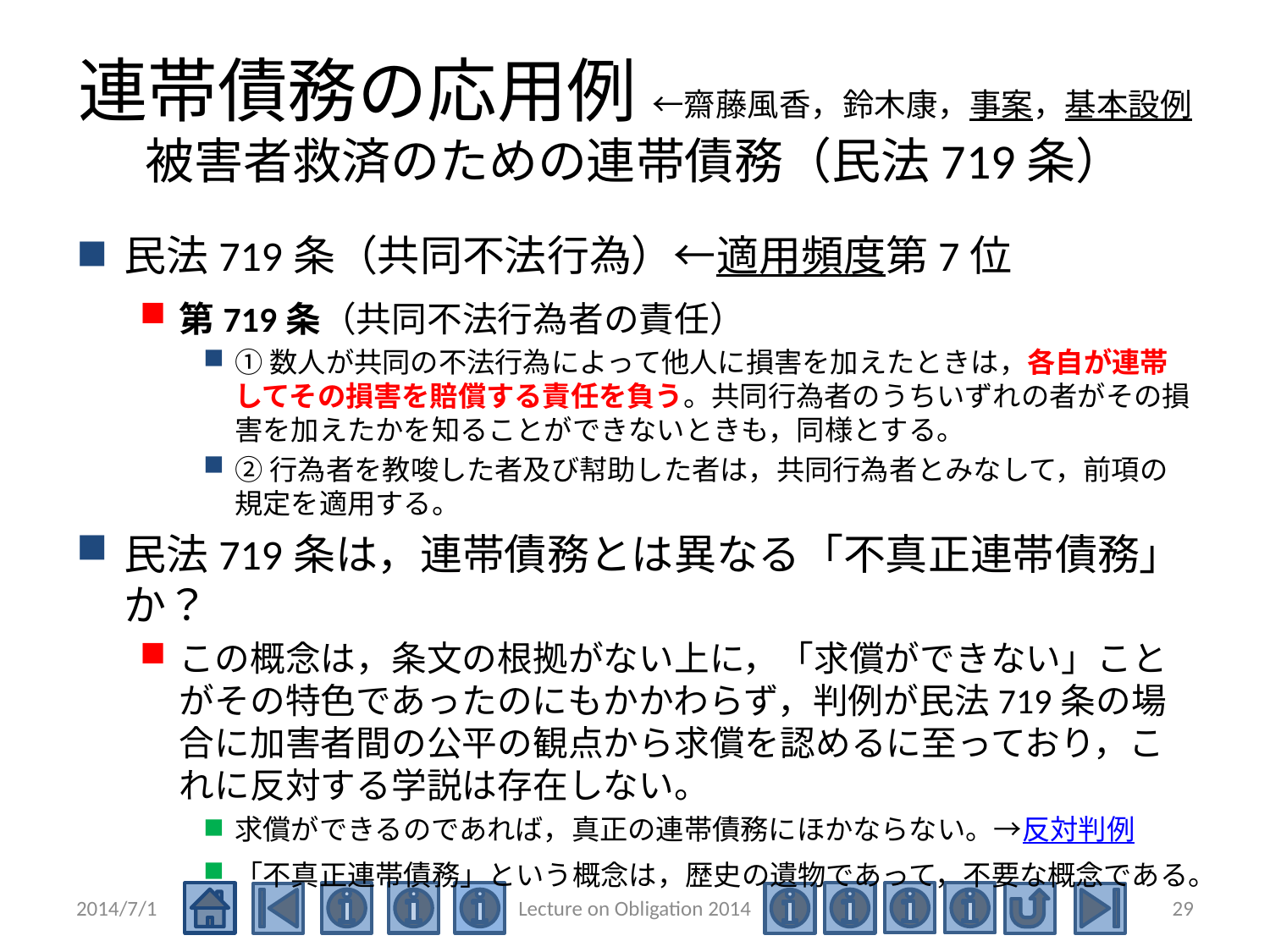

# 連帯債務の応用例 ←齋藤風香，鈴木康，事案，基本設例 被害者救済のための連帯債務（民法719条）
民法719条（共同不法行為）←適用頻度第7位
第719条（共同不法行為者の責任）
①数人が共同の不法行為によって他人に損害を加えたときは，各自が連帯してその損害を賠償する責任を負う。共同行為者のうちいずれの者がその損害を加えたかを知ることができないときも，同様とする。
②行為者を教唆した者及び幇助した者は，共同行為者とみなして，前項の規定を適用する。
民法719条は，連帯債務とは異なる「不真正連帯債務」か？
この概念は，条文の根拠がない上に，「求償ができない」ことがその特色であったのにもかかわらず，判例が民法719条の場合に加害者間の公平の観点から求償を認めるに至っており，これに反対する学説は存在しない。
求償ができるのであれば，真正の連帯債務にほかならない。→反対判例
「不真正連帯債務」という概念は，歴史の遺物であって，不要な概念である。
2014/7/1
Lecture on Obligation 2014
29